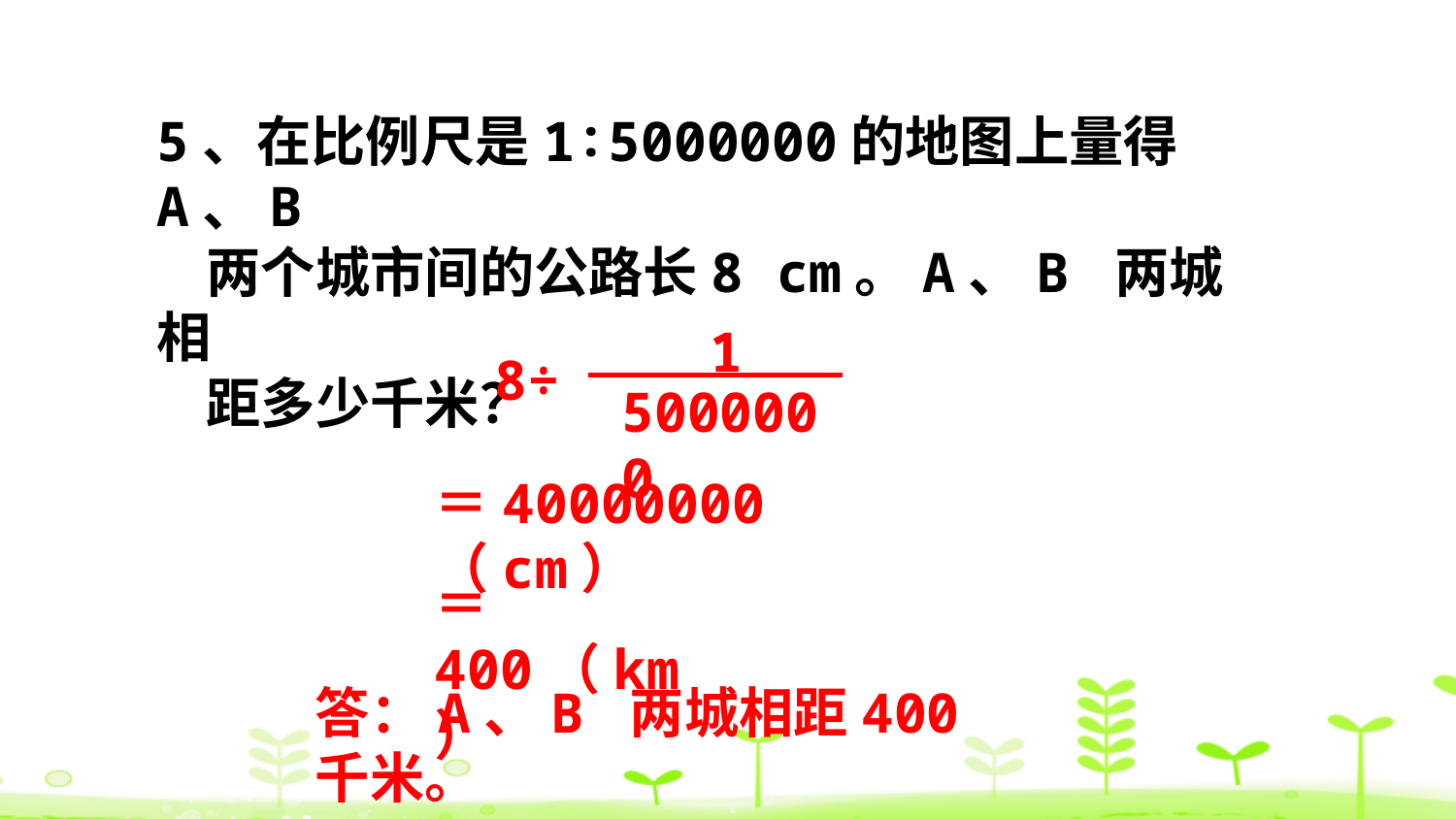

5、在比例尺是1∶5000000的地图上量得A、B
   两个城市间的公路长8 cm。A、B 两城相
   距多少千米？
1
5000000
8÷
＝40000000（cm）
＝400（km）
答：A、B 两城相距400千米。